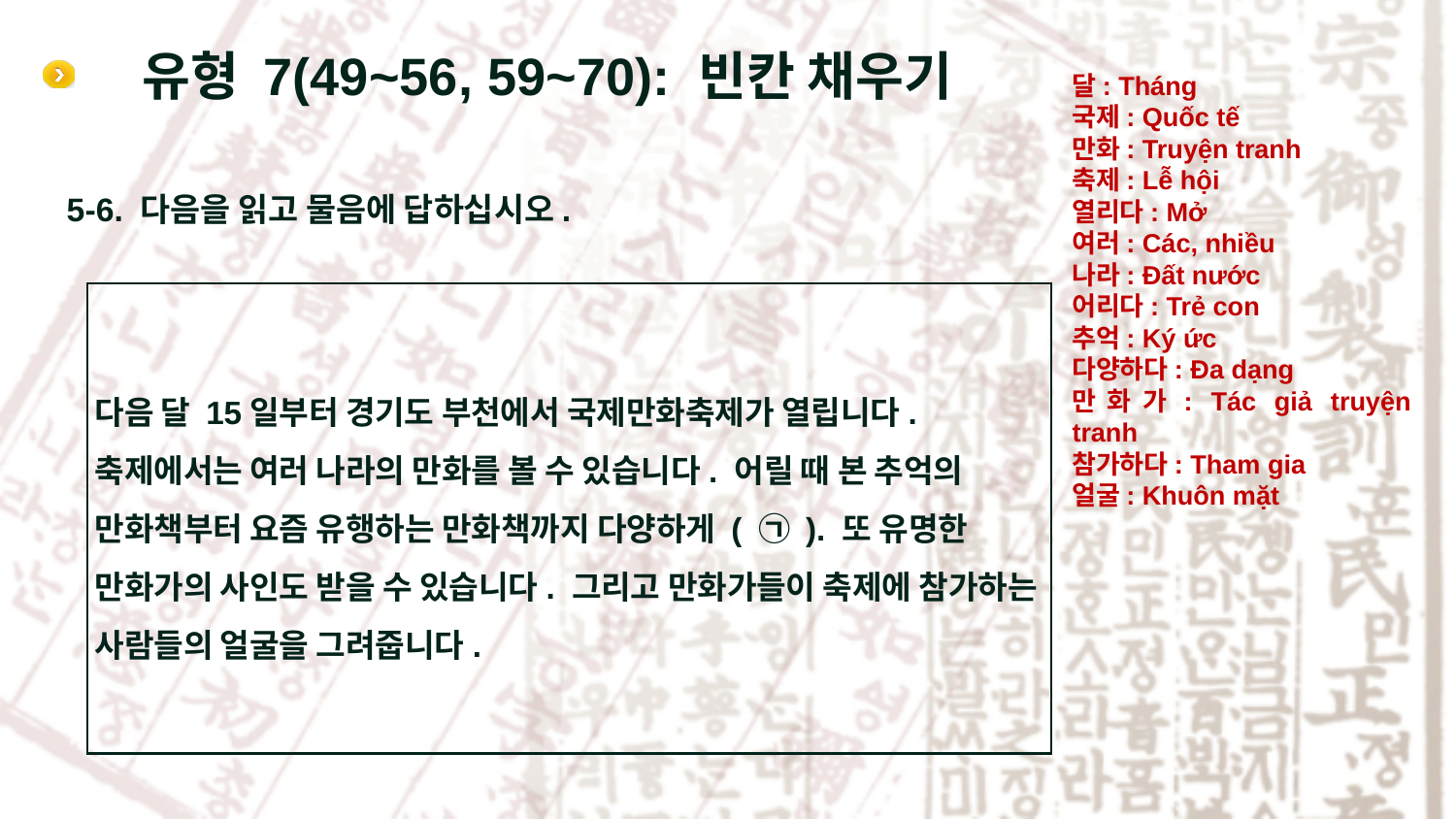

# 유형 7(49~56, 59~70): 빈칸 채우기
달: Tháng
국제: Quốc tế
만화: Truyện tranh
축제: Lễ hội
열리다: Mở
여러: Các, nhiều
나라: Đất nước
어리다: Trẻ con
추억: Ký ức
다양하다: Đa dạng
만화가: Tác giả truyện tranh
참가하다: Tham gia
얼굴: Khuôn mặt
5-6. 다음을 읽고 물음에 답하십시오.
다음 달 15일부터 경기도 부천에서 국제만화축제가 열립니다. 축제에서는 여러 나라의 만화를 볼 수 있습니다. 어릴 때 본 추억의 만화책부터 요즘 유행하는 만화책까지 다양하게 ( ㉠ ). 또 유명한 만화가의 사인도 받을 수 있습니다. 그리고 만화가들이 축제에 참가하는 사람들의 얼굴을 그려줍니다.